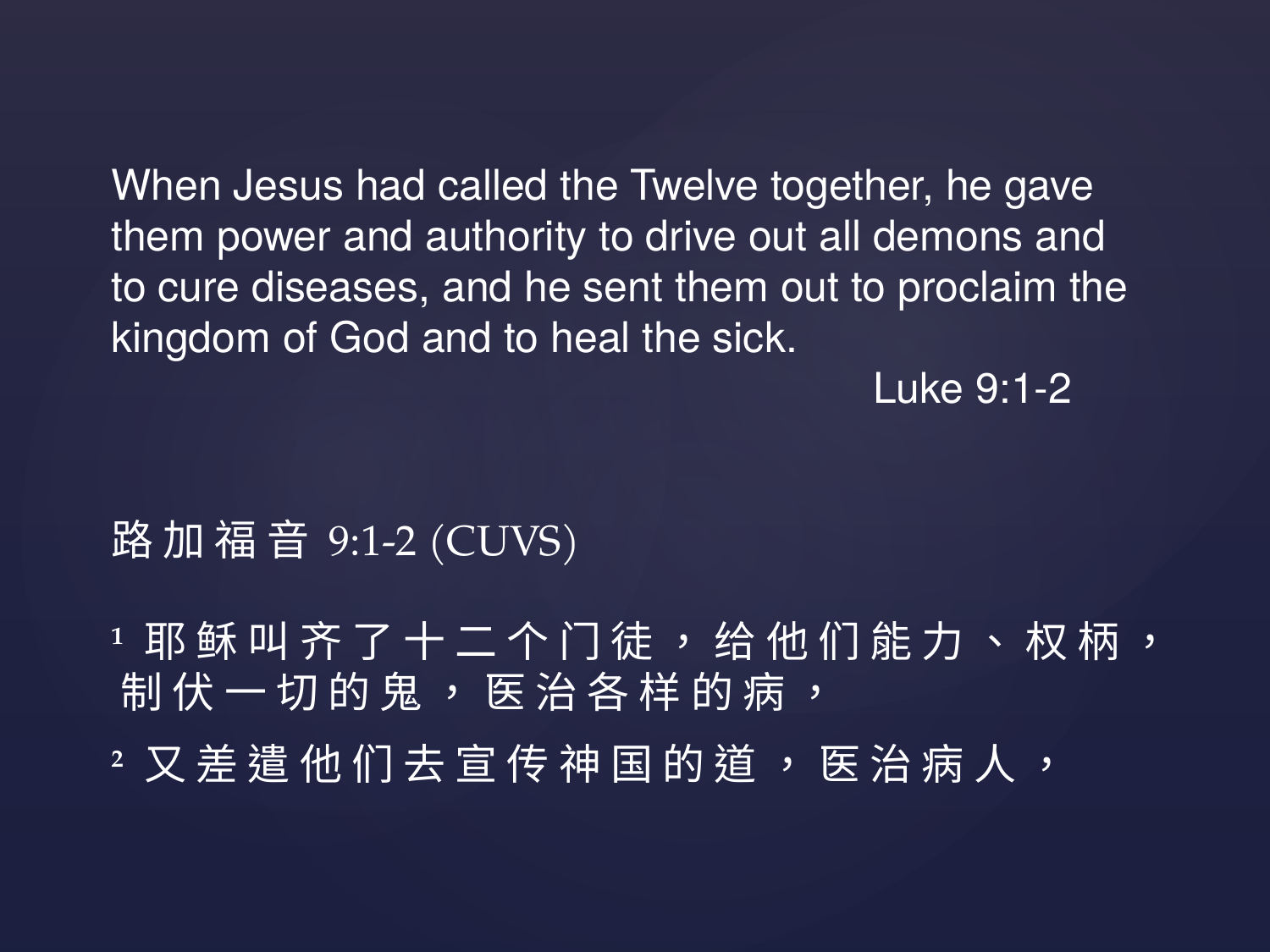

When Jesus had called the Twelve together, he gave them power and authority to drive out all demons and to cure diseases, and he sent them out to proclaim the kingdom of God and to heal the sick.
						Luke 9:1-2

路 加 福 音 9:1-2 (CUVS)

1 耶 稣 叫 齐 了 十 二 个 门 徒 ， 给 他 们 能 力 、 权 柄 ， 制 伏 一 切 的 鬼 ， 医 治 各 样 的 病 ，
2 又 差 遣 他 们 去 宣 传 神 国 的 道 ， 医 治 病 人 ，